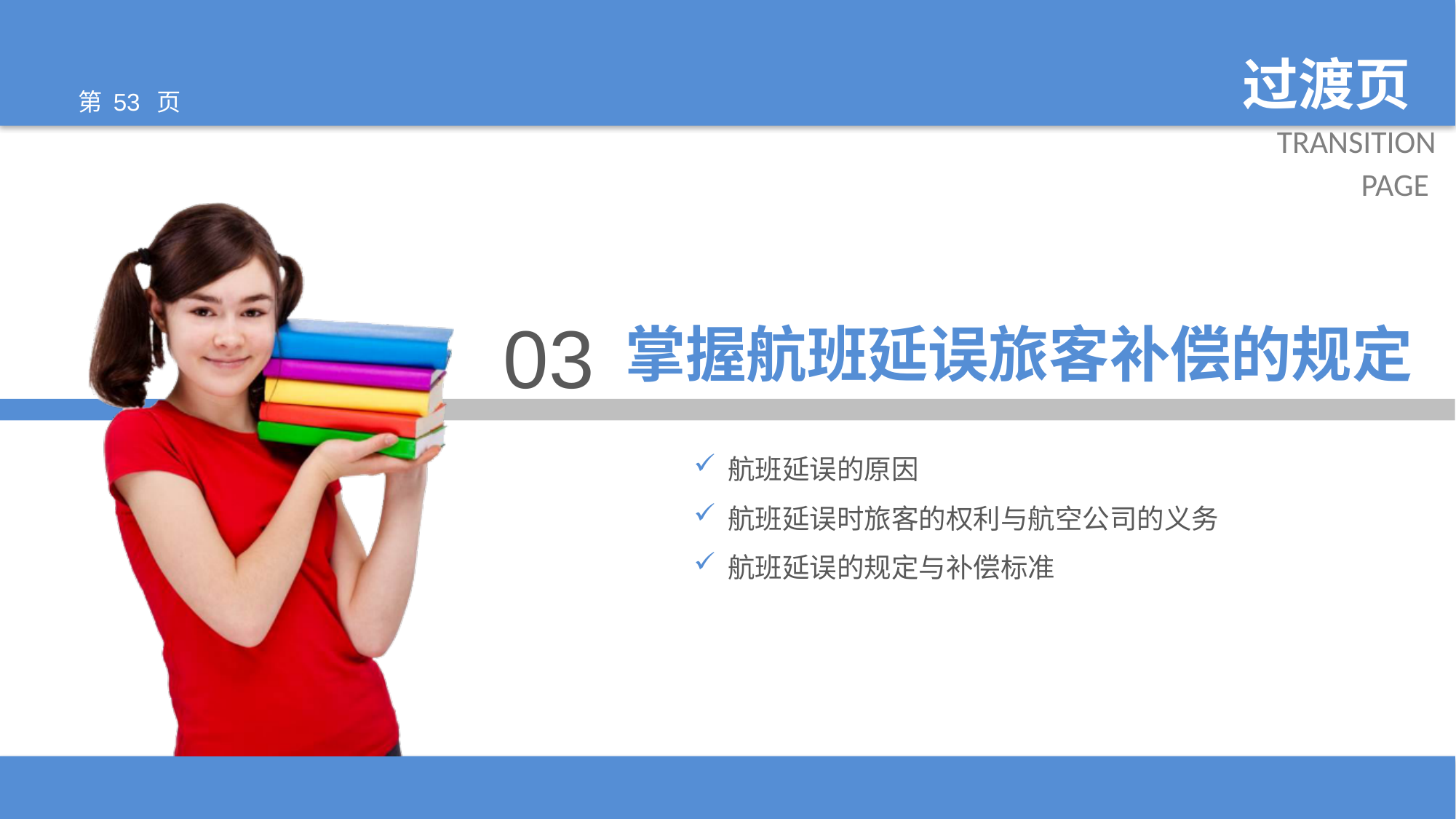

03
 掌握航班延误旅客补偿的规定
航班延误的原因
航班延误时旅客的权利与航空公司的义务
航班延误的规定与补偿标准